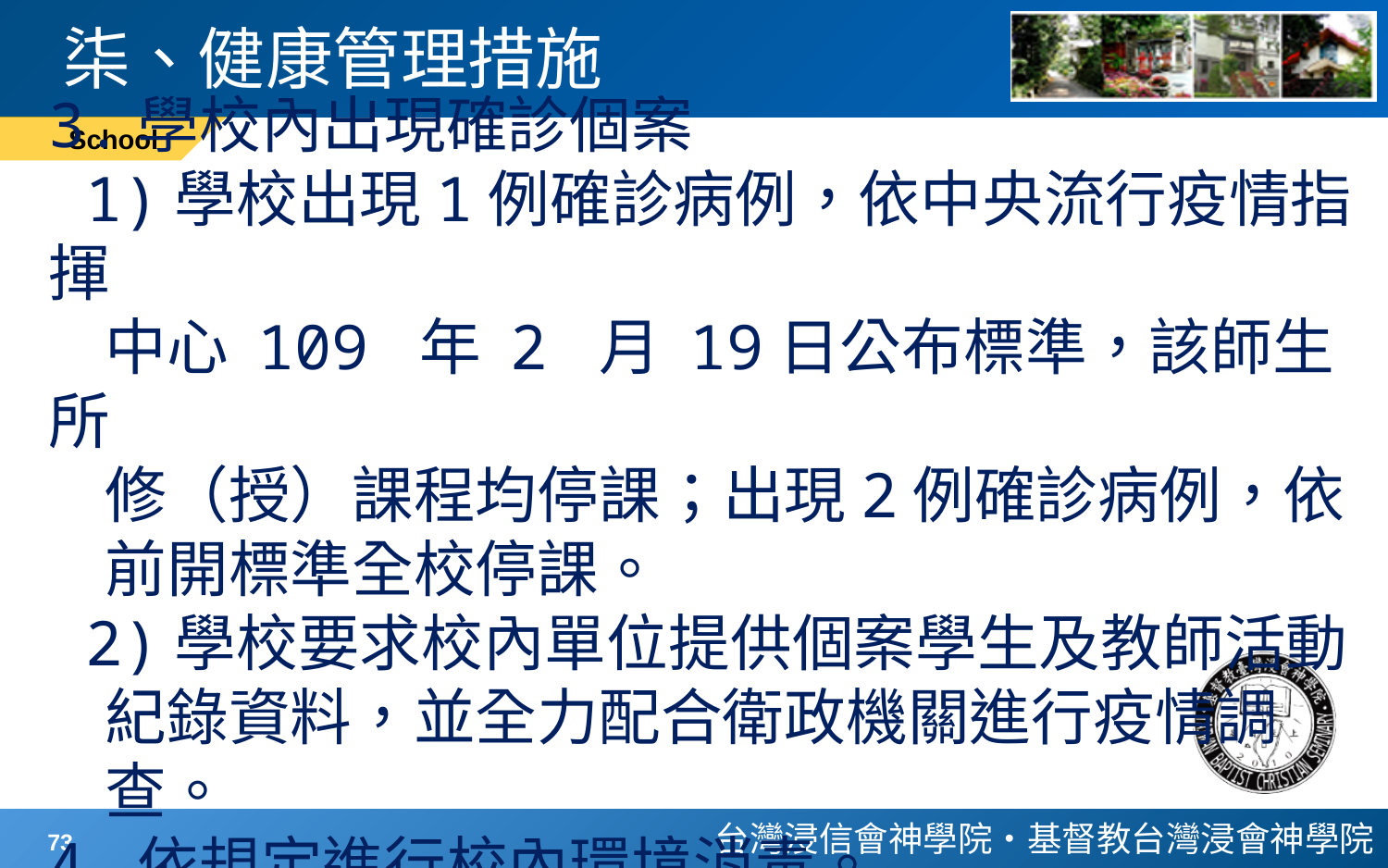

# 柒、健康管理措施
School
3.學校內出現確診個案
 1)學校出現1例確診病例，依中央流行疫情指揮
   中心 109 年 2 月 19日公布標準，該師生所
   修（授）課程均停課；出現2例確診病例，依
   前開標準全校停課。
 2)學校要求校內單位提供個案學生及教師活動
   紀錄資料，並全力配合衛政機關進行疫情調
   查。
4.依規定進行校內環境消毒。